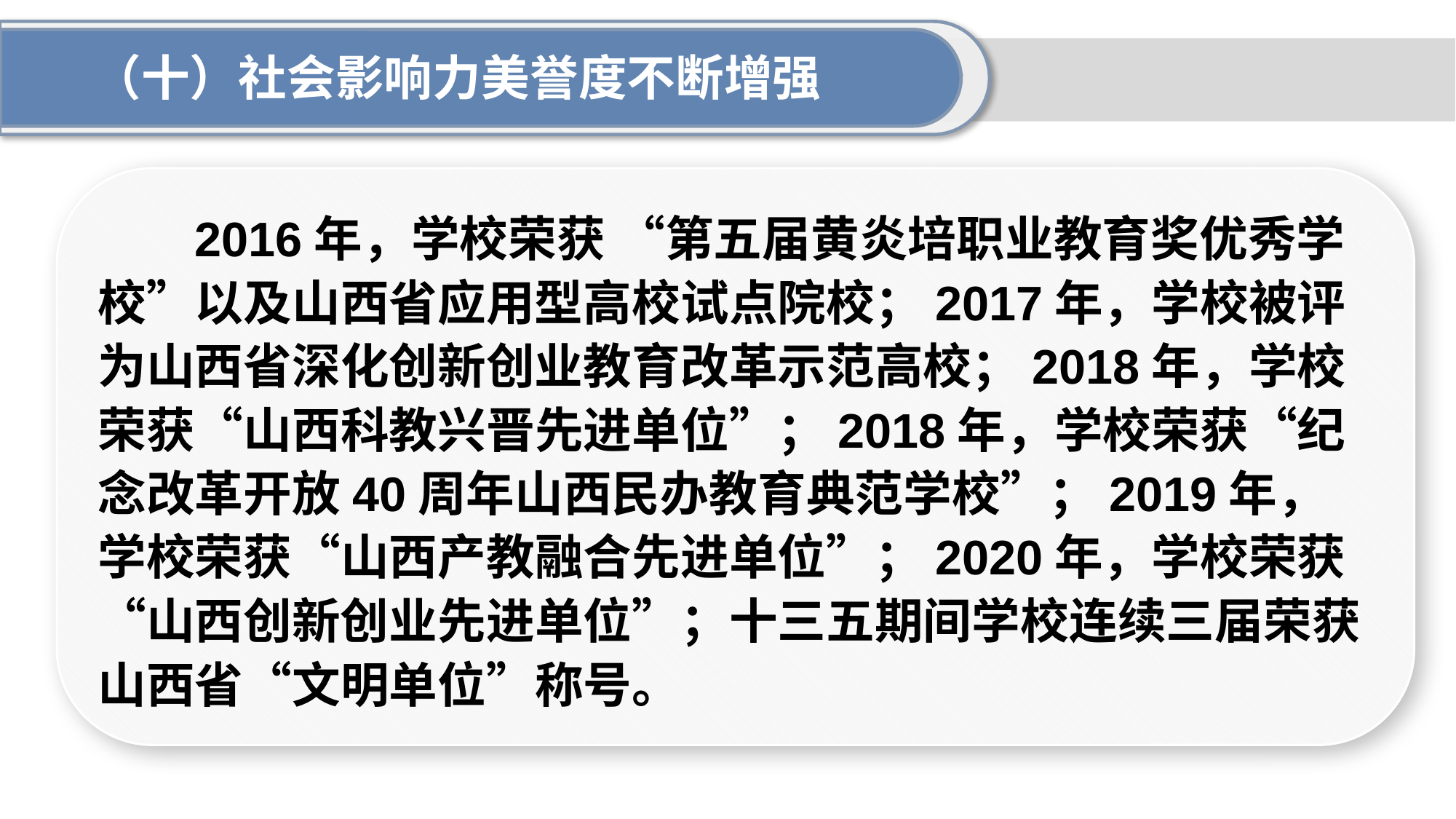

（十）社会影响力美誉度不断增强
2016年，学校荣获 “第五届黄炎培职业教育奖优秀学校”以及山西省应用型高校试点院校；2017年，学校被评为山西省深化创新创业教育改革示范高校；2018年，学校荣获“山西科教兴晋先进单位”；2018年，学校荣获“纪念改革开放40周年山西民办教育典范学校”；2019年，学校荣获“山西产教融合先进单位”；2020年，学校荣获“山西创新创业先进单位”；十三五期间学校连续三届荣获山西省“文明单位”称号。